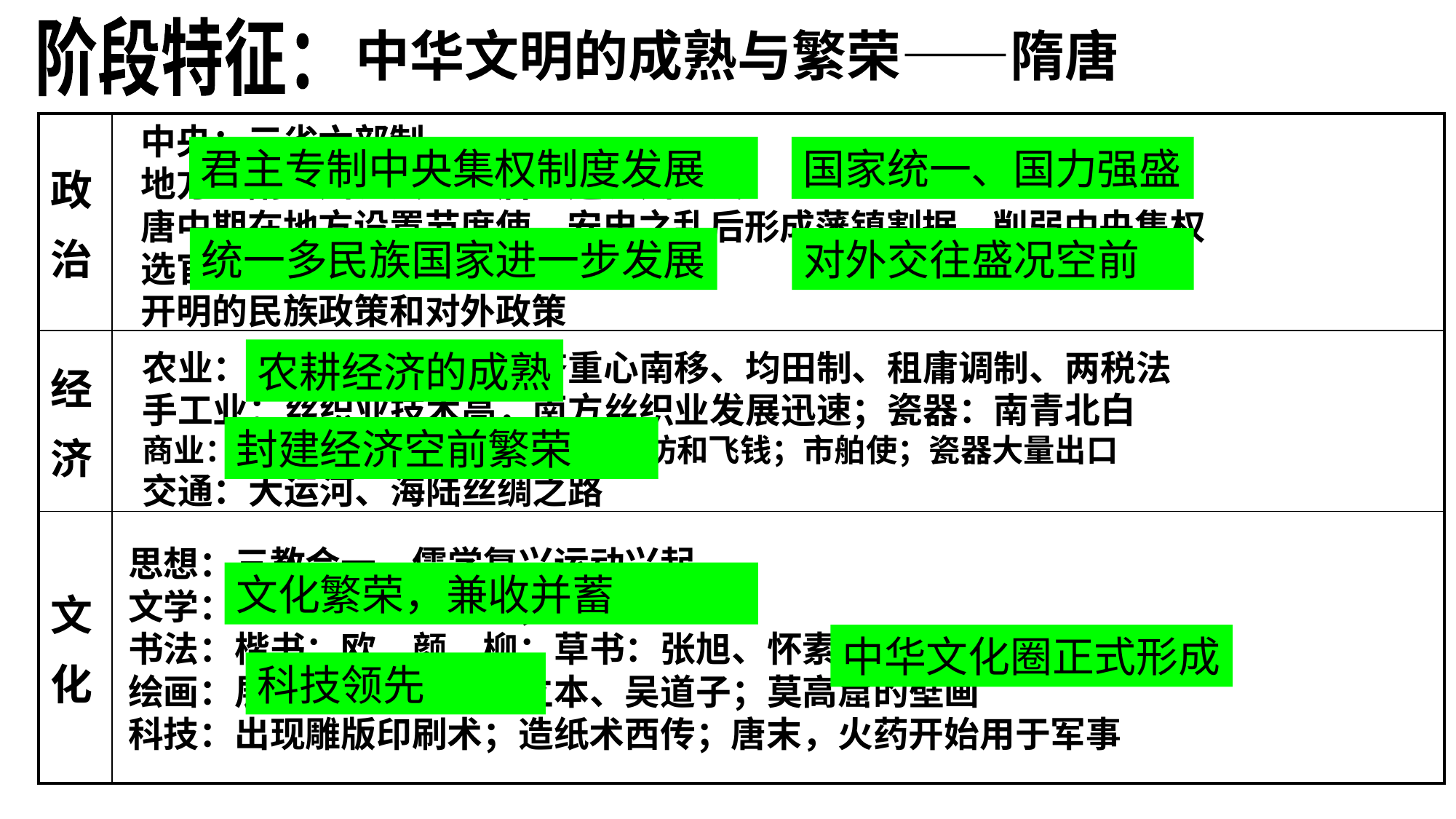

阶段特征：
中华文明的成熟与繁荣——隋唐
| 政 治 |  |
| --- | --- |
| 经 济 |  |
| 文 化 |  |
中央：三省六部制
地方：隋：州、县         唐：道、州、县
唐中期在地方设置节度使，安史之乱后形成藩镇割据，削弱中央集权
选官制度:科举制
开明的民族政策和对外政策
君主专制中央集权制度发展
国家统一、国力强盛
统一多民族国家进一步发展
对外交往盛况空前
农耕经济的成熟
农业：曲辕犁、筒车、经济重心南移、均田制、租庸调制、两税法
手工业：丝织业技术高，南方丝织业发展迅速；瓷器：南青北白
商业：大城市；草市发展；邸店、柜坊和飞钱；市舶使；瓷器大量出口
交通：大运河、海陆丝绸之路
封建经济空前繁荣
思想：三教合一，儒学复兴运动兴起
文学：唐诗兴盛：词出现；唐传奇
书法：楷书：欧、颜、柳；草书：张旭、怀素
绘画：展子虔（隋）、阎立本、吴道子；莫高窟的壁画
科技：出现雕版印刷术；造纸术西传；唐末，火药开始用于军事
文化繁荣，兼收并蓄
中华文化圈正式形成
科技领先